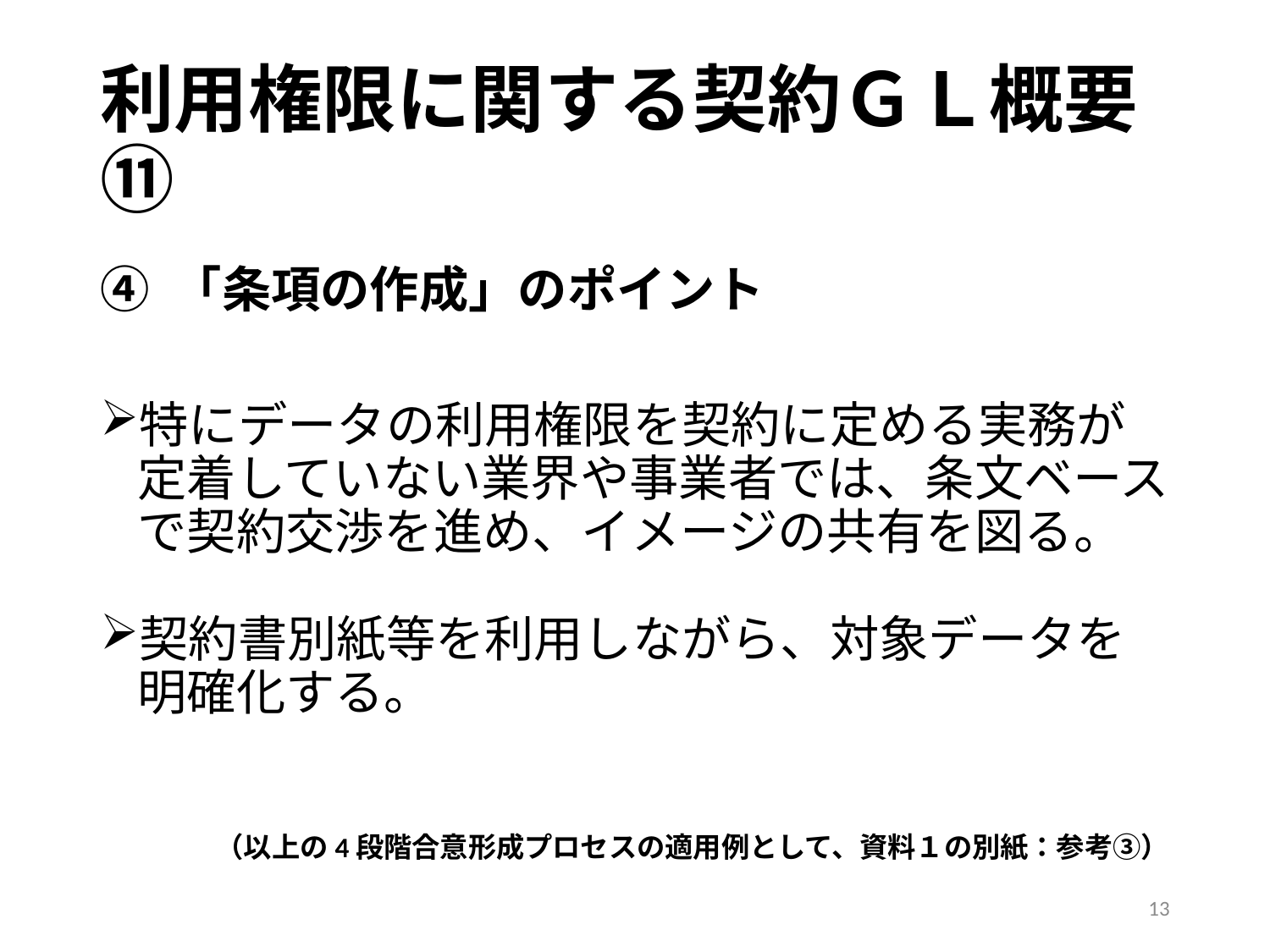

# 利用権限に関する契約ＧＬ概要⑪
④ 「条項の作成」のポイント
特にデータの利用権限を契約に定める実務が定着していない業界や事業者では、条文ベースで契約交渉を進め、イメージの共有を図る。

契約書別紙等を利用しながら、対象データを明確化する。

（以上の4段階合意形成プロセスの適用例として、資料１の別紙：参考③）
13